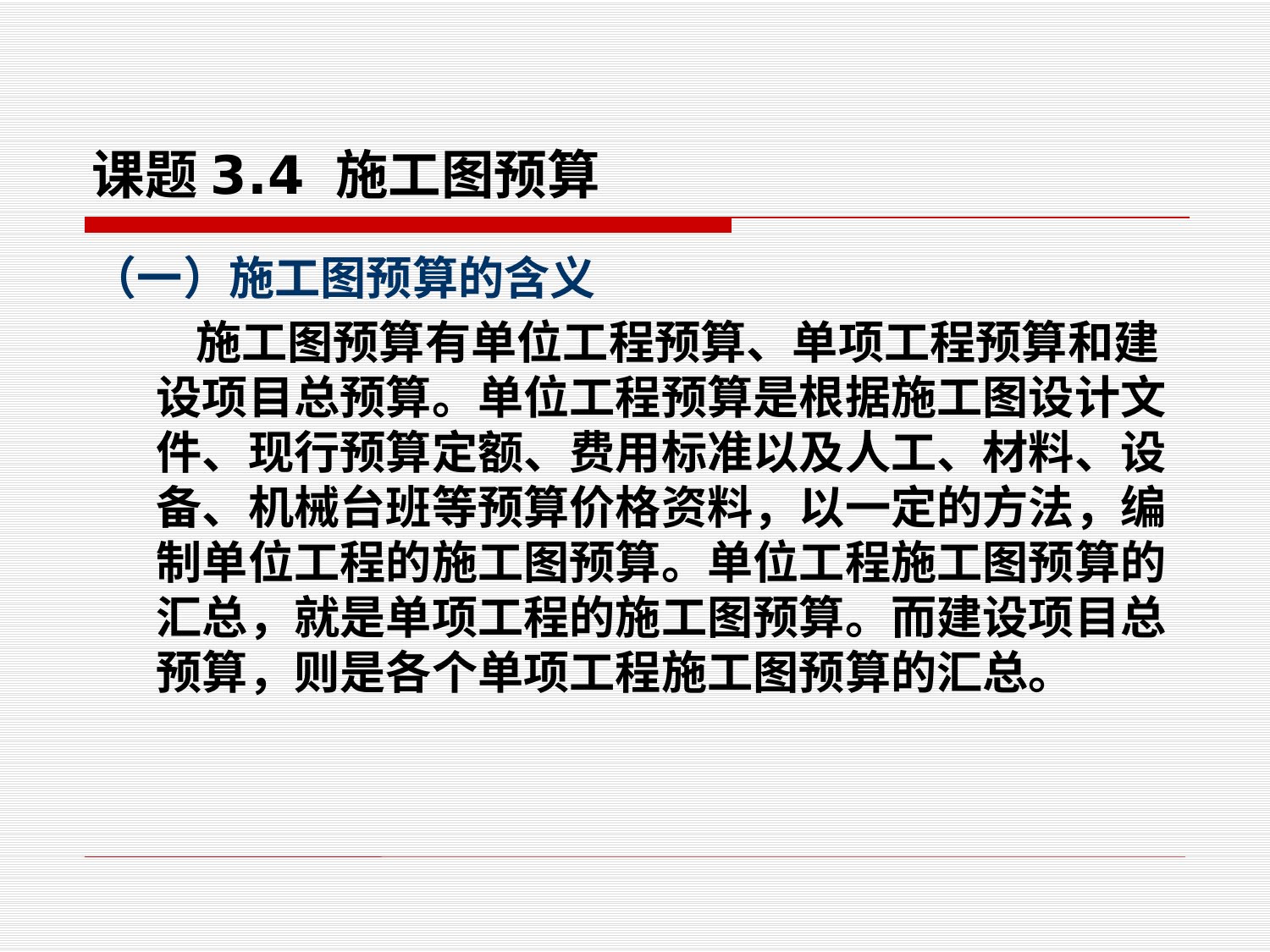

# 课题3.4 施工图预算
（一）施工图预算的含义
         施工图预算有单位工程预算、单项工程预算和建设项目总预算。单位工程预算是根据施工图设计文件、现行预算定额、费用标准以及人工、材料、设备、机械台班等预算价格资料，以一定的方法，编制单位工程的施工图预算。单位工程施工图预算的汇总，就是单项工程的施工图预算。而建设项目总预算，则是各个单项工程施工图预算的汇总。